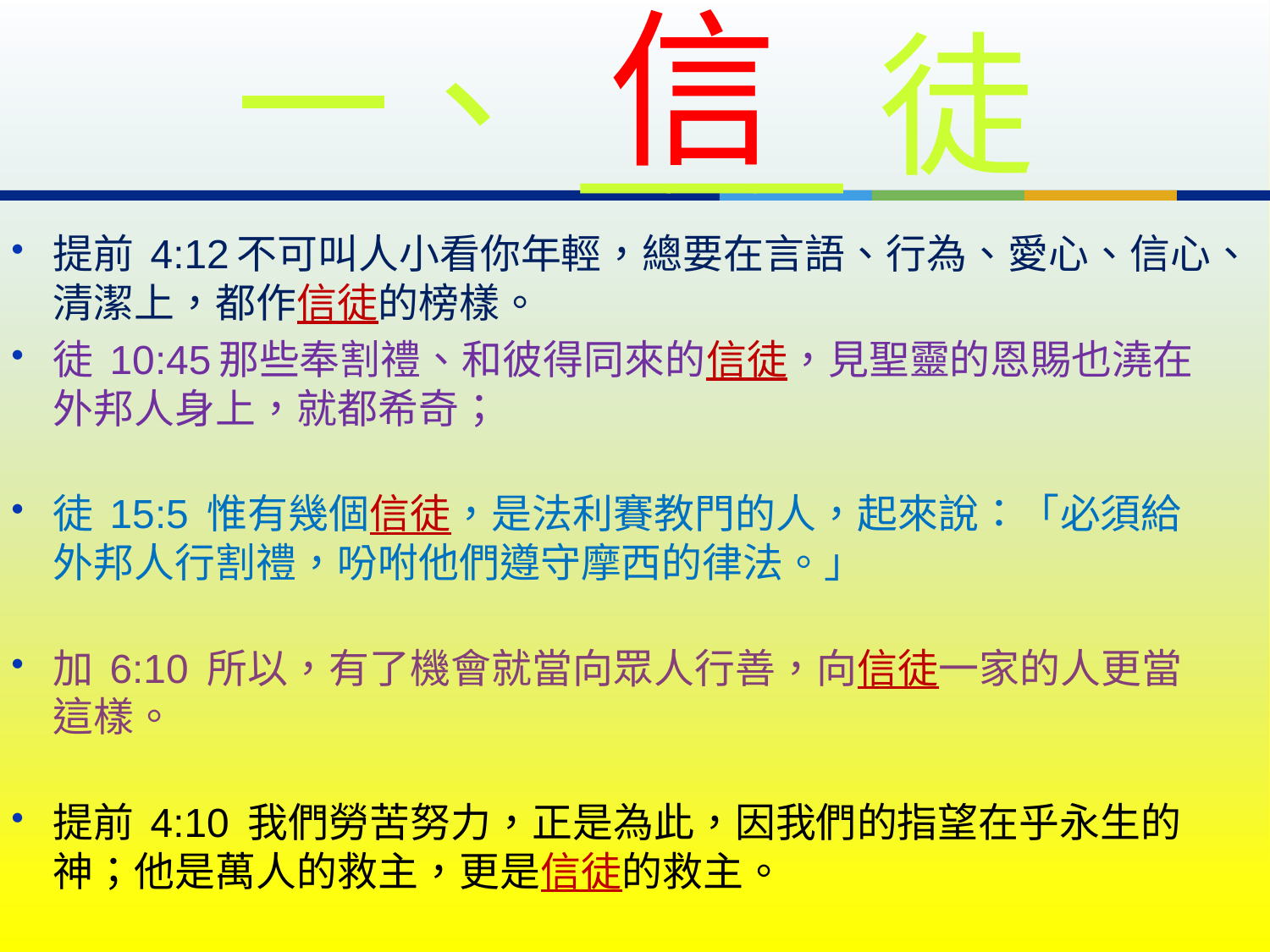

信
# 一、___徒
提前 4:12不可叫人小看你年輕，總要在言語、行為、愛心、信心、清潔上，都作信徒的榜樣。
徒 10:45那些奉割禮、和彼得同來的信徒，見聖靈的恩賜也澆在外邦人身上，就都希奇；
徒 15:5 惟有幾個信徒，是法利賽教門的人，起來說：「必須給外邦人行割禮，吩咐他們遵守摩西的律法。」
加 6:10 所以，有了機會就當向眾人行善，向信徒一家的人更當這樣。
提前 4:10 我們勞苦努力，正是為此，因我們的指望在乎永生的神；他是萬人的救主，更是信徒的救主。